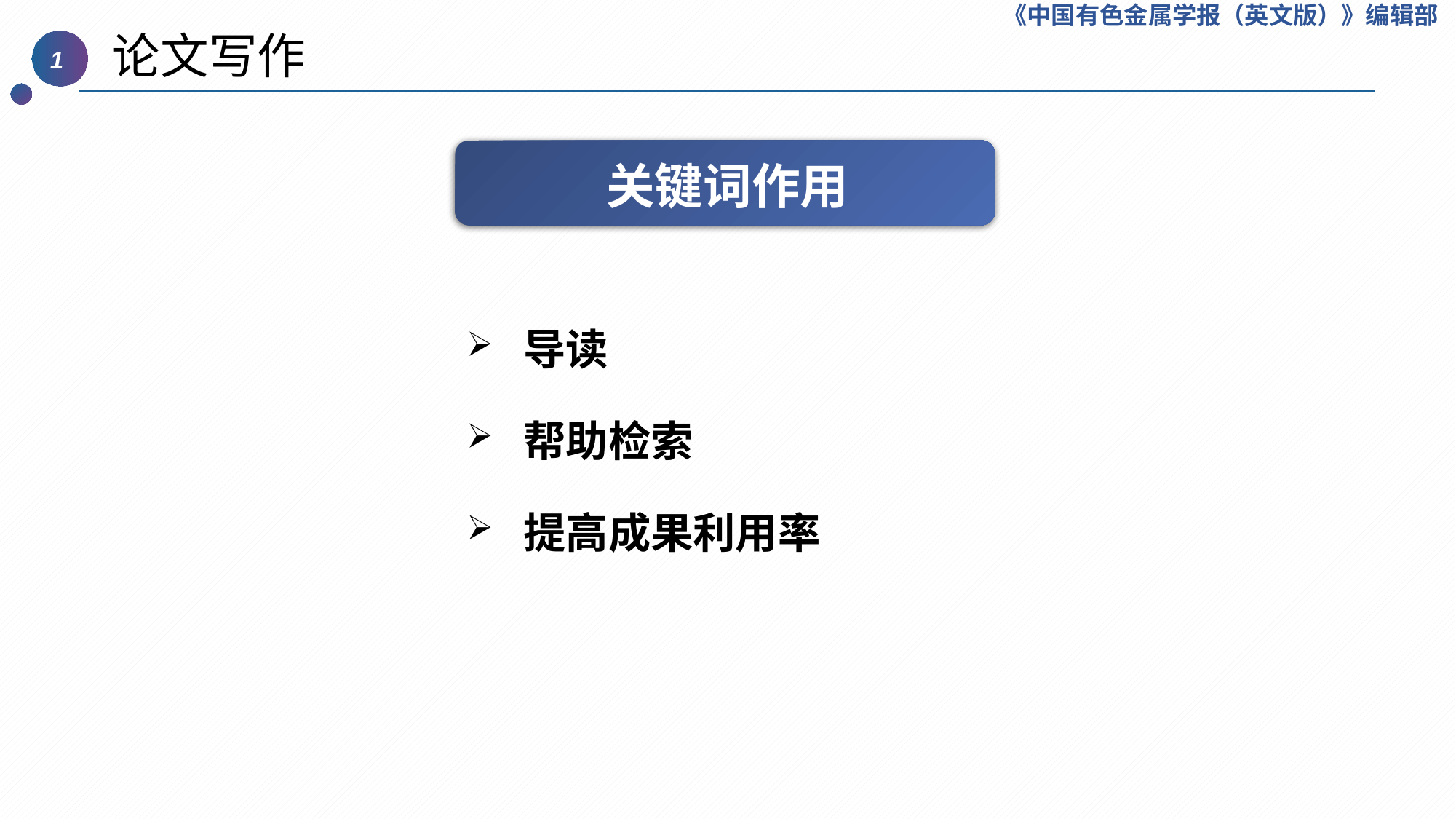

《中国有色金属学报（英文版）》编辑部

      论文写作

1

关键词作用
  导读
  帮助检索
  提高成果利用率